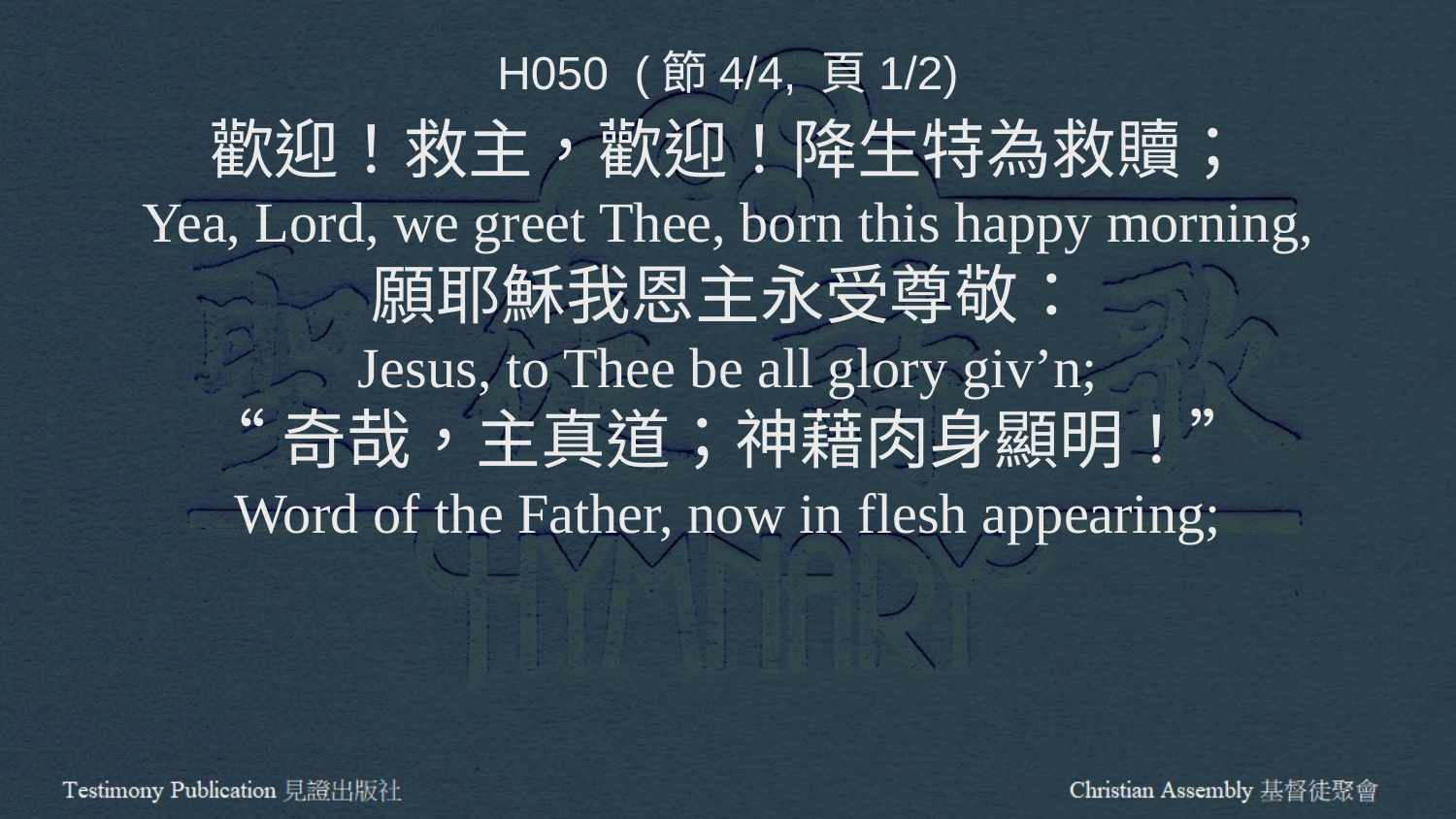

H050  (節4/4, 頁1/2)
歡迎！救主，歡迎！降生特為救贖；
Yea, Lord, we greet Thee, born this happy morning,
願耶穌我恩主永受尊敬：
Jesus, to Thee be all glory giv’n;
“奇哉，主真道；神藉肉身顯明！”
Word of the Father, now in flesh appearing;